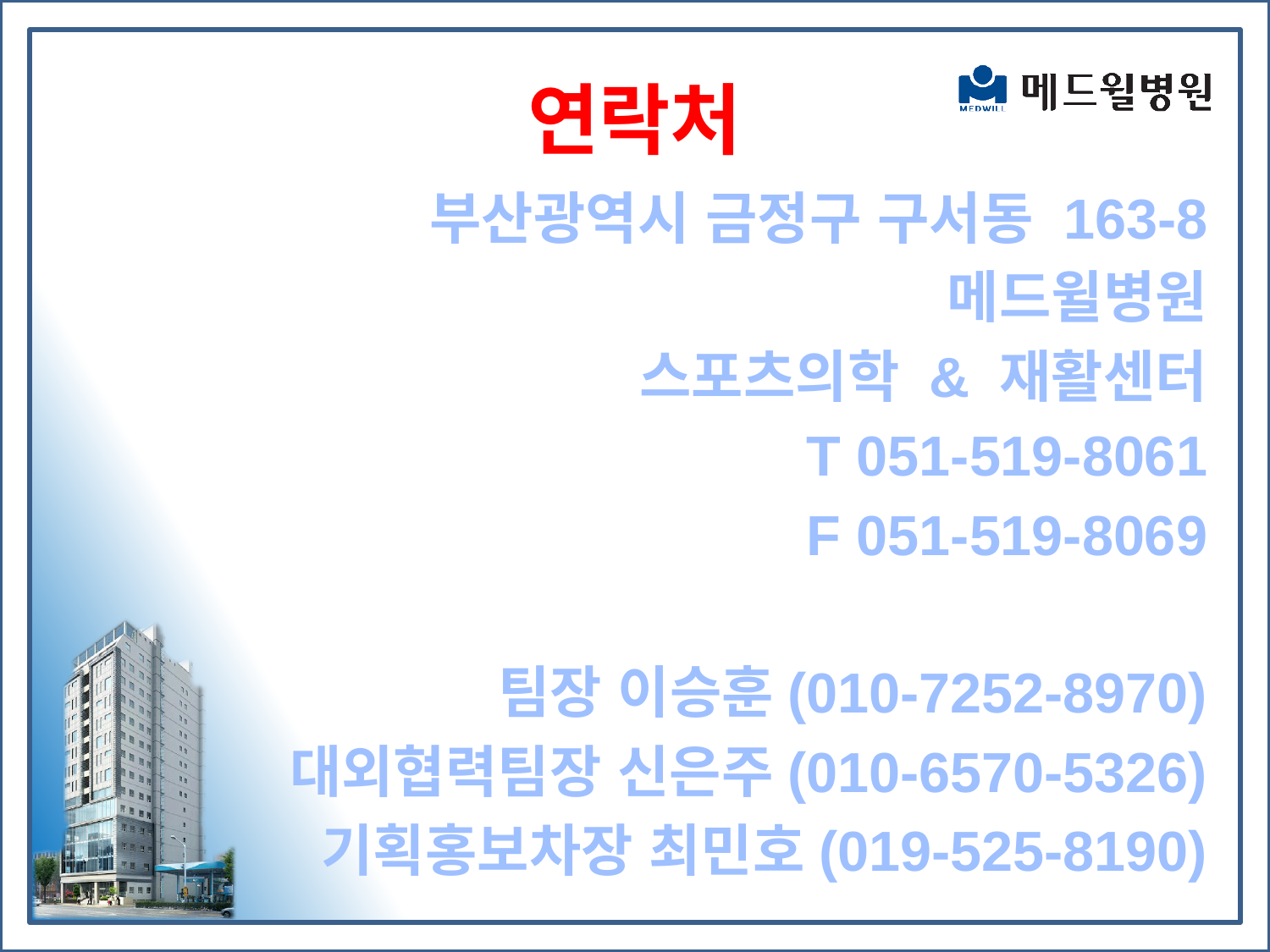

# 연락처
부산광역시 금정구 구서동 163-8
메드윌병원
스포츠의학 & 재활센터
T 051-519-8061
F 051-519-8069

팀장 이승훈(010-7252-8970)
대외협력팀장 신은주(010-6570-5326)
기획홍보차장 최민호(019-525-8190)